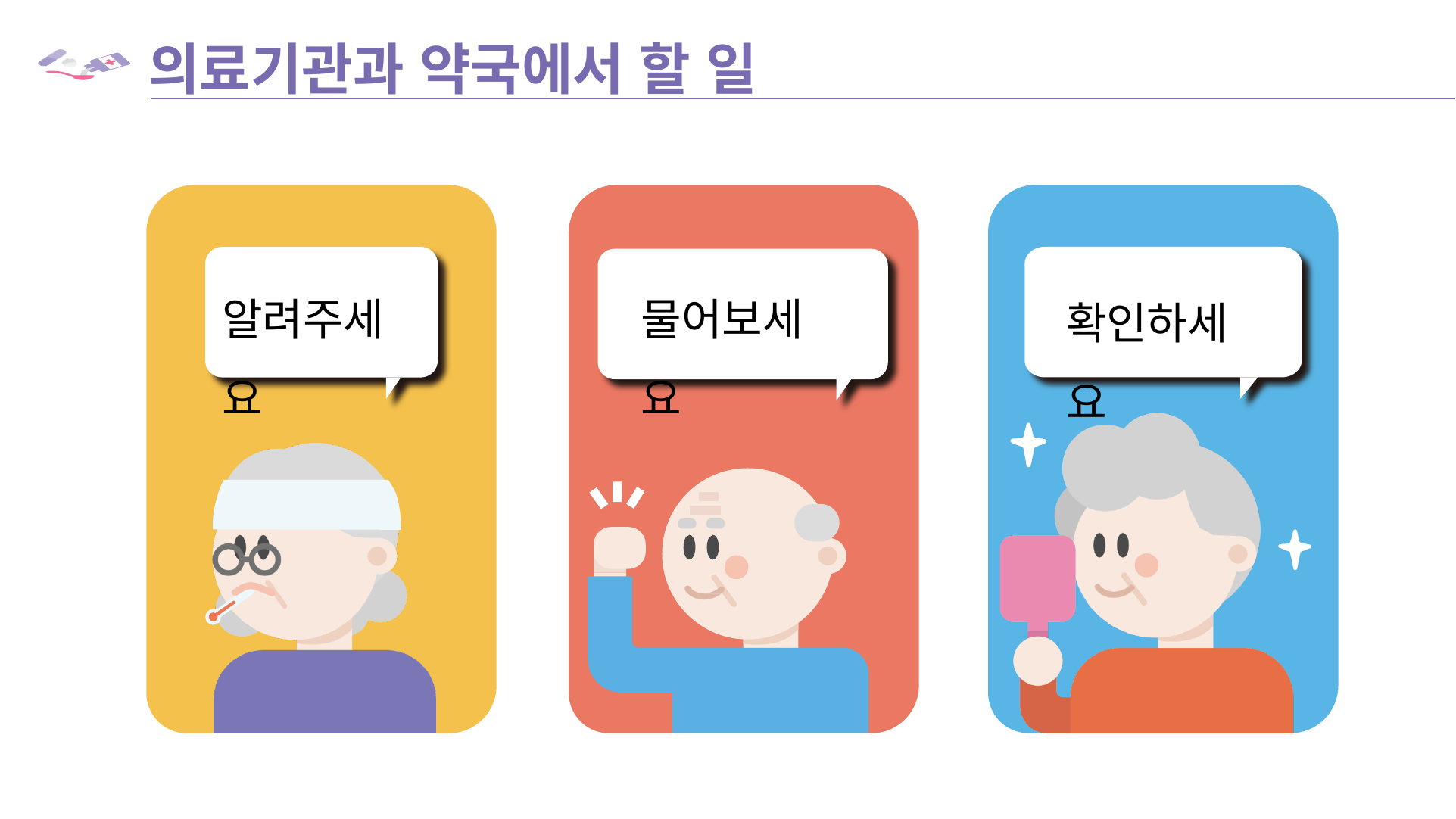

# 의료기관과 약국에서 할 일

알려주세요
물어보세요
확인하세요